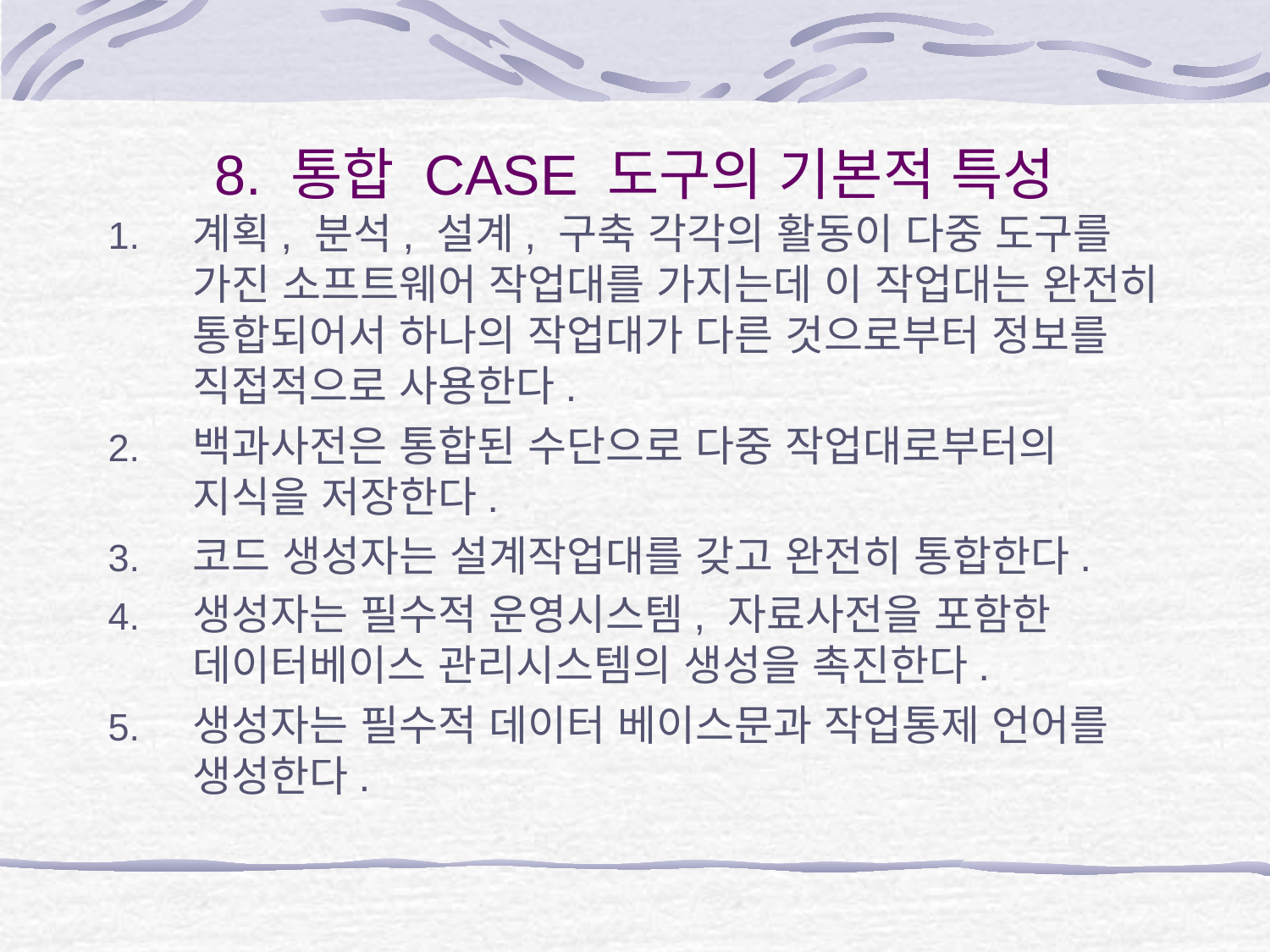

# 8. 통합 CASE 도구의 기본적 특성
계획, 분석, 설계, 구축 각각의 활동이 다중 도구를 가진 소프트웨어 작업대를 가지는데 이 작업대는 완전히 통합되어서 하나의 작업대가 다른 것으로부터 정보를 직접적으로 사용한다.
백과사전은 통합된 수단으로 다중 작업대로부터의 지식을 저장한다.
코드 생성자는 설계작업대를 갖고 완전히 통합한다.
생성자는 필수적 운영시스템, 자료사전을 포함한 데이터베이스 관리시스템의 생성을 촉진한다.
생성자는 필수적 데이터 베이스문과 작업통제 언어를 생성한다.